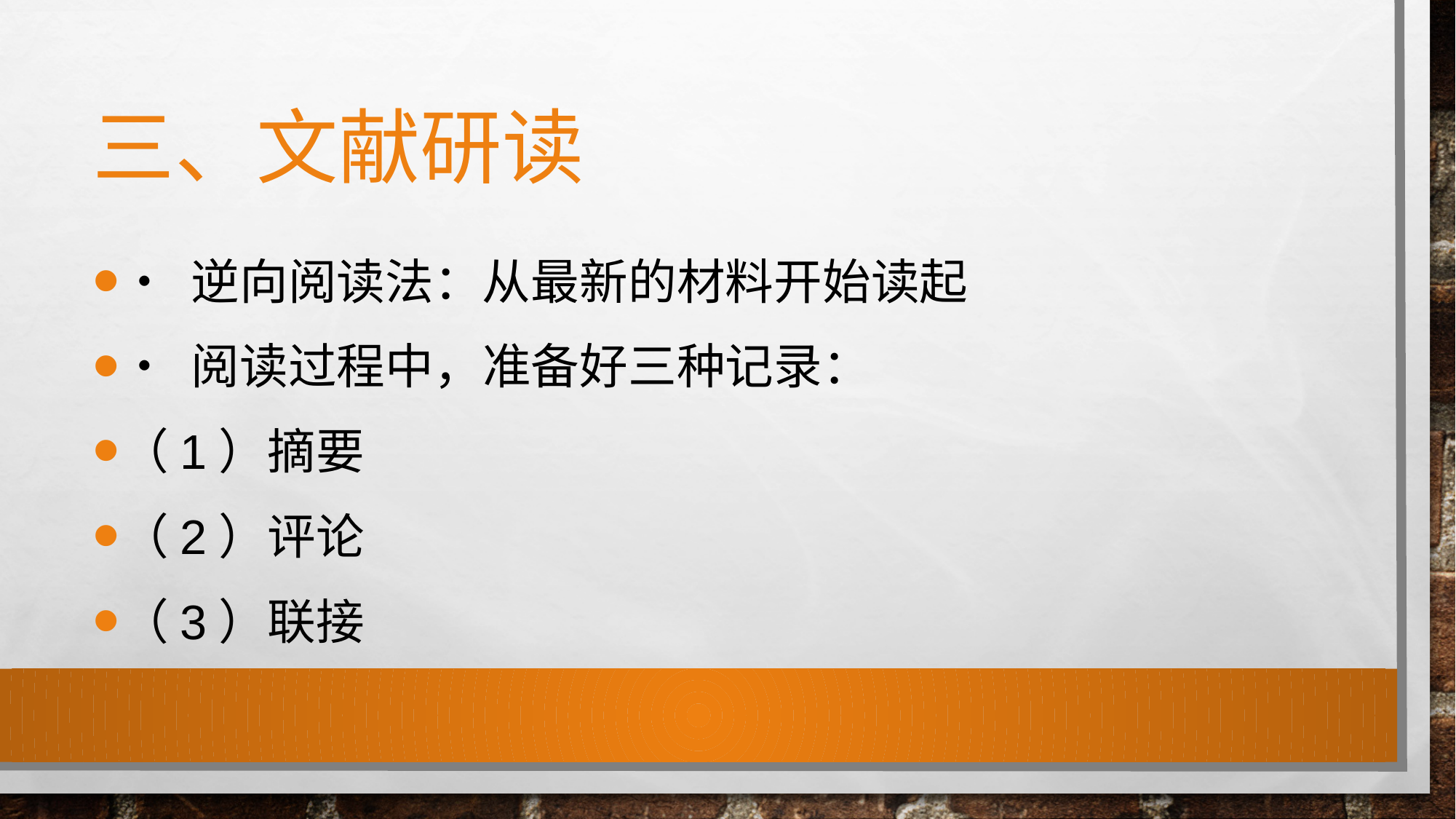

# 三、文献研读
• 逆向阅读法：从最新的材料开始读起
• 阅读过程中，准备好三种记录：
（1）摘要
（2）评论
（3）联接